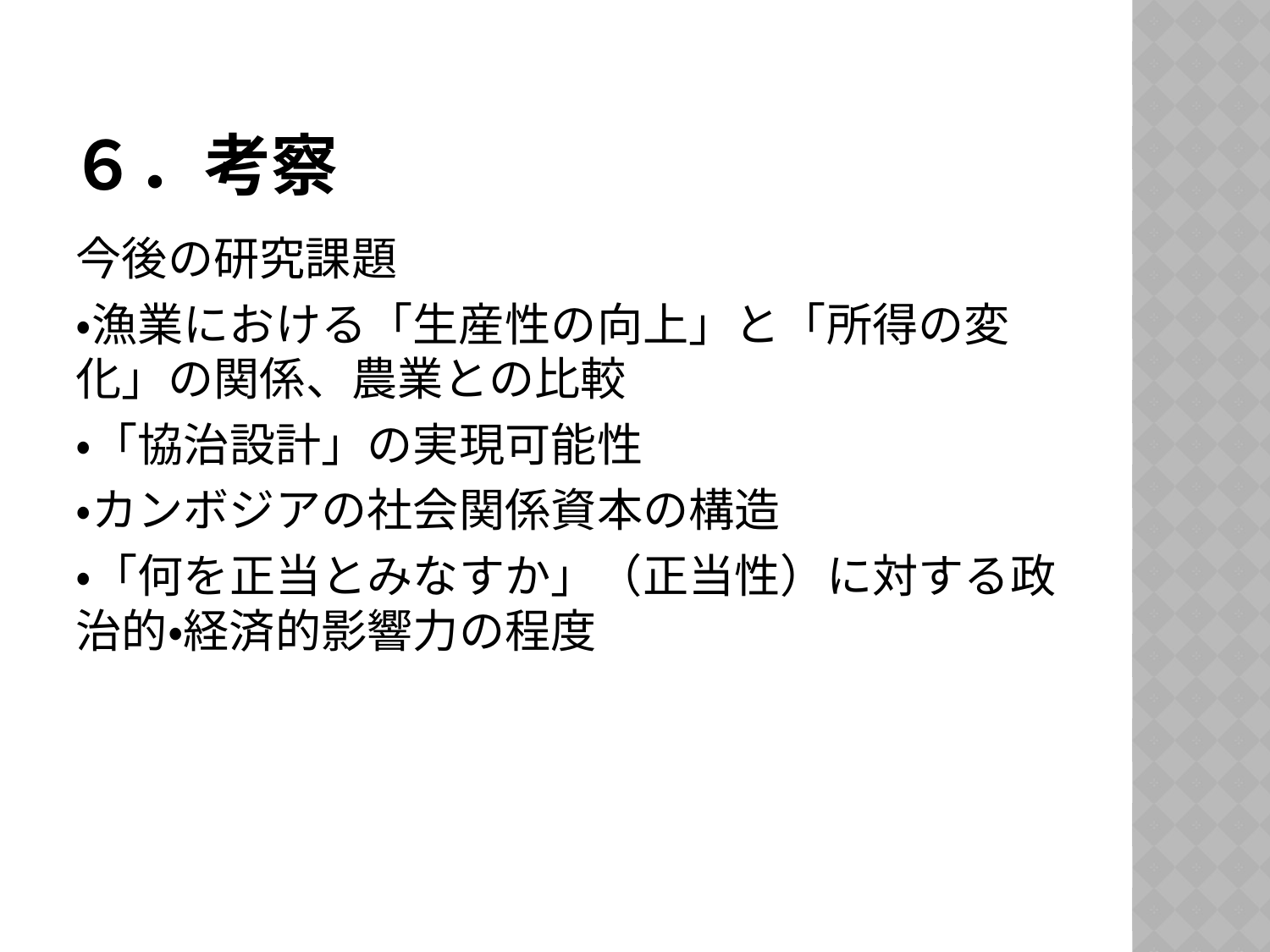

# ６．考察
今後の研究課題
・漁業における「生産性の向上」と「所得の変化」の関係、農業との比較
・「協治設計」の実現可能性
・カンボジアの社会関係資本の構造
・「何を正当とみなすか」（正当性）に対する政治的・経済的影響力の程度